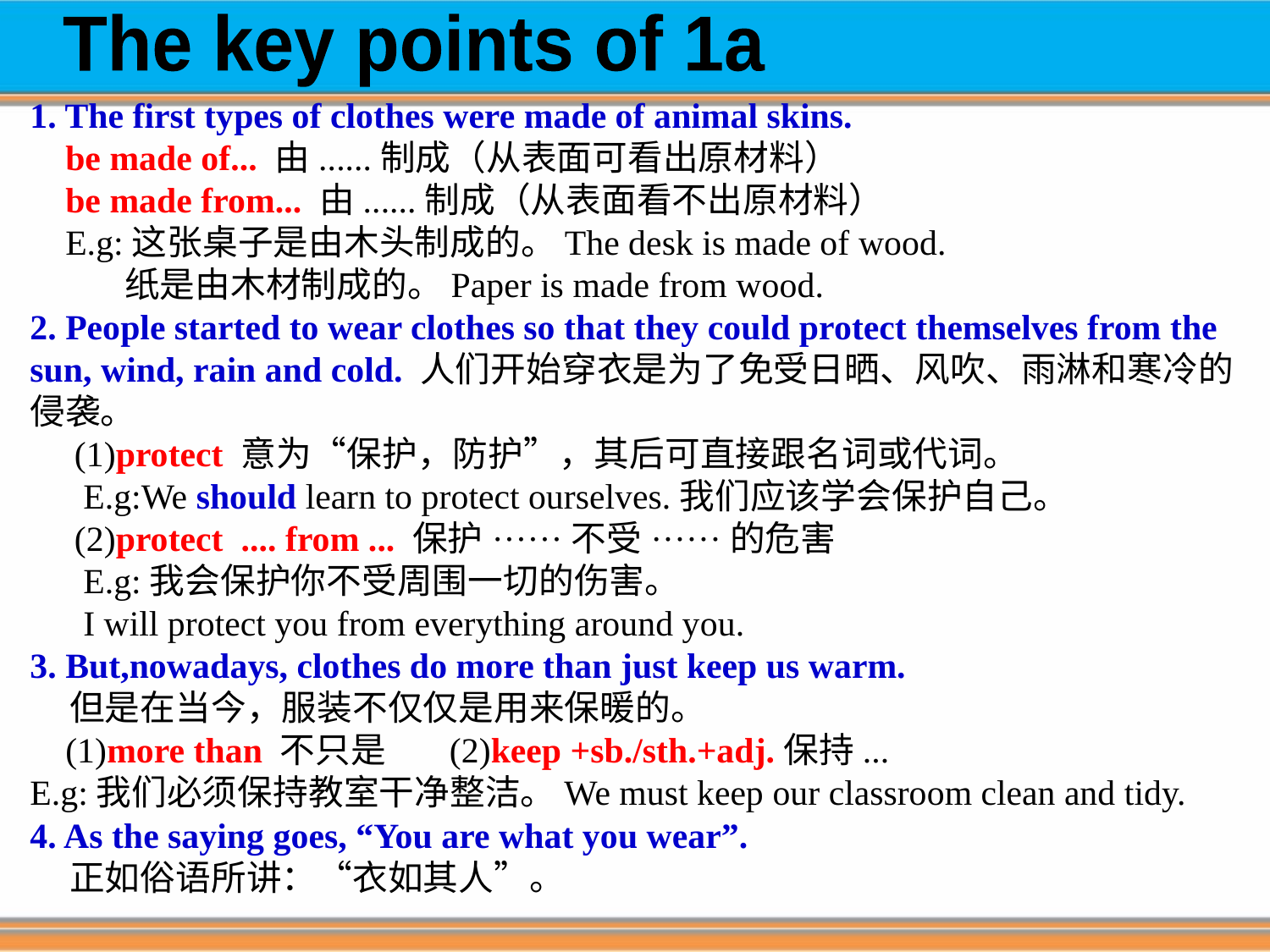

The key points of 1a
1. The first types of clothes were made of animal skins.
    be made of... 由......制成（从表面可看出原材料）
    be made from... 由......制成（从表面看不出原材料）
    E.g:这张桌子是由木头制成的。The desk is made of wood.
           纸是由木材制成的。Paper is made from wood.
2. People started to wear clothes so that they could protect themselves from the sun, wind, rain and cold. 人们开始穿衣是为了免受日晒、风吹、雨淋和寒冷的侵袭。
     (1)protect 意为“保护，防护”，其后可直接跟名词或代词。
      E.g:We should learn to protect ourselves.我们应该学会保护自己。
     (2)protect  .... from ... 保护······不受······的危害
      E.g:我会保护你不受周围一切的伤害。
      I will protect you from everything around you.
3. But,nowadays, clothes do more than just keep us warm.
    但是在当今，服装不仅仅是用来保暖的。
    (1)more than 不只是       (2)keep +sb./sth.+adj.保持...
E.g:我们必须保持教室干净整洁。We must keep our classroom clean and tidy.
4. As the saying goes, “You are what you wear”.
    正如俗语所讲：“衣如其人”。